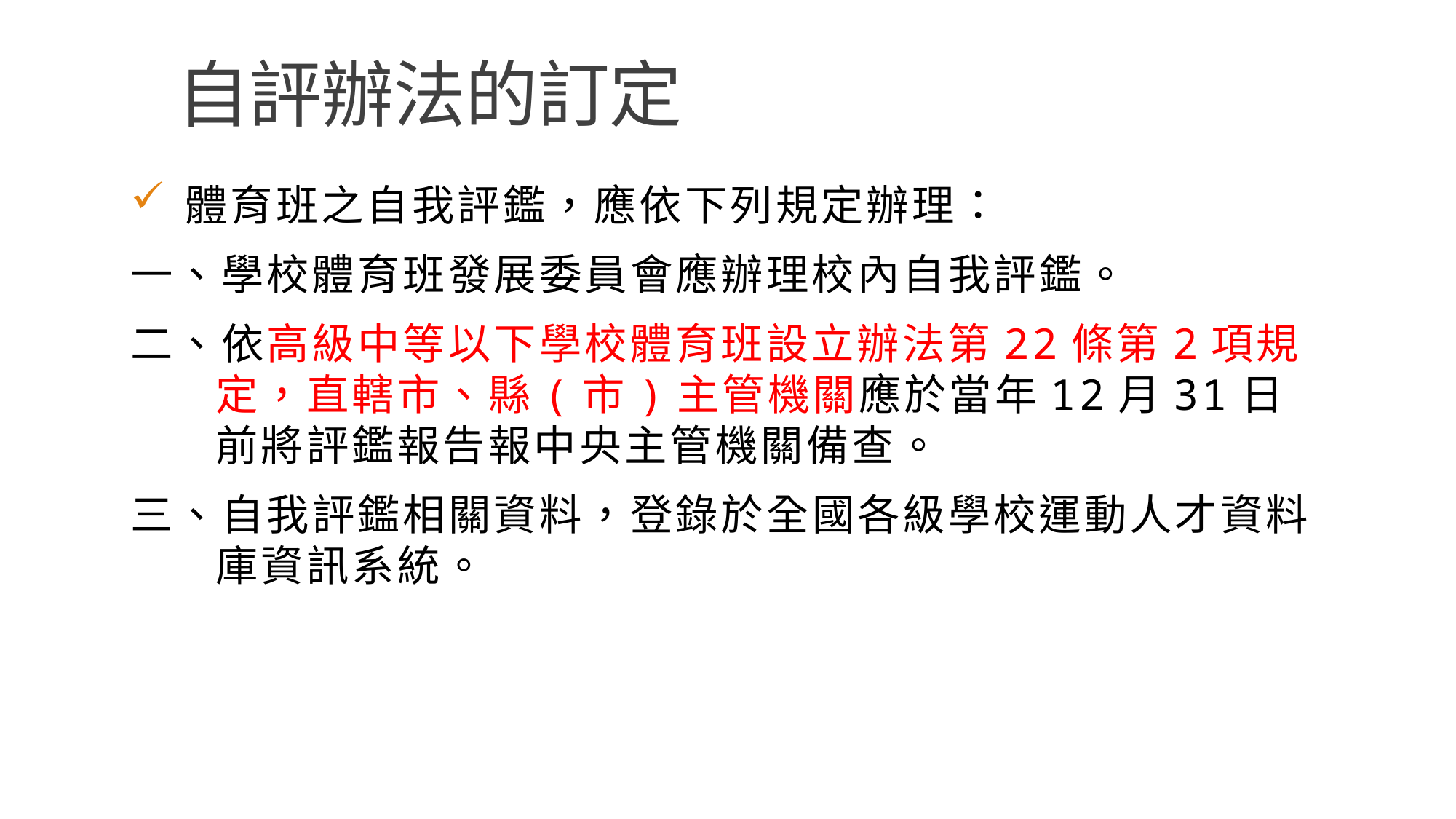

# 自評辦法的訂定
體育班之自我評鑑，應依下列規定辦理：
一、學校體育班發展委員會應辦理校內自我評鑑。
二、依高級中等以下學校體育班設立辦法第22條第2項規定，直轄市、縣(市)主管機關應於當年12月31日前將評鑑報告報中央主管機關備查。
三、自我評鑑相關資料，登錄於全國各級學校運動人才資料庫資訊系統。

11